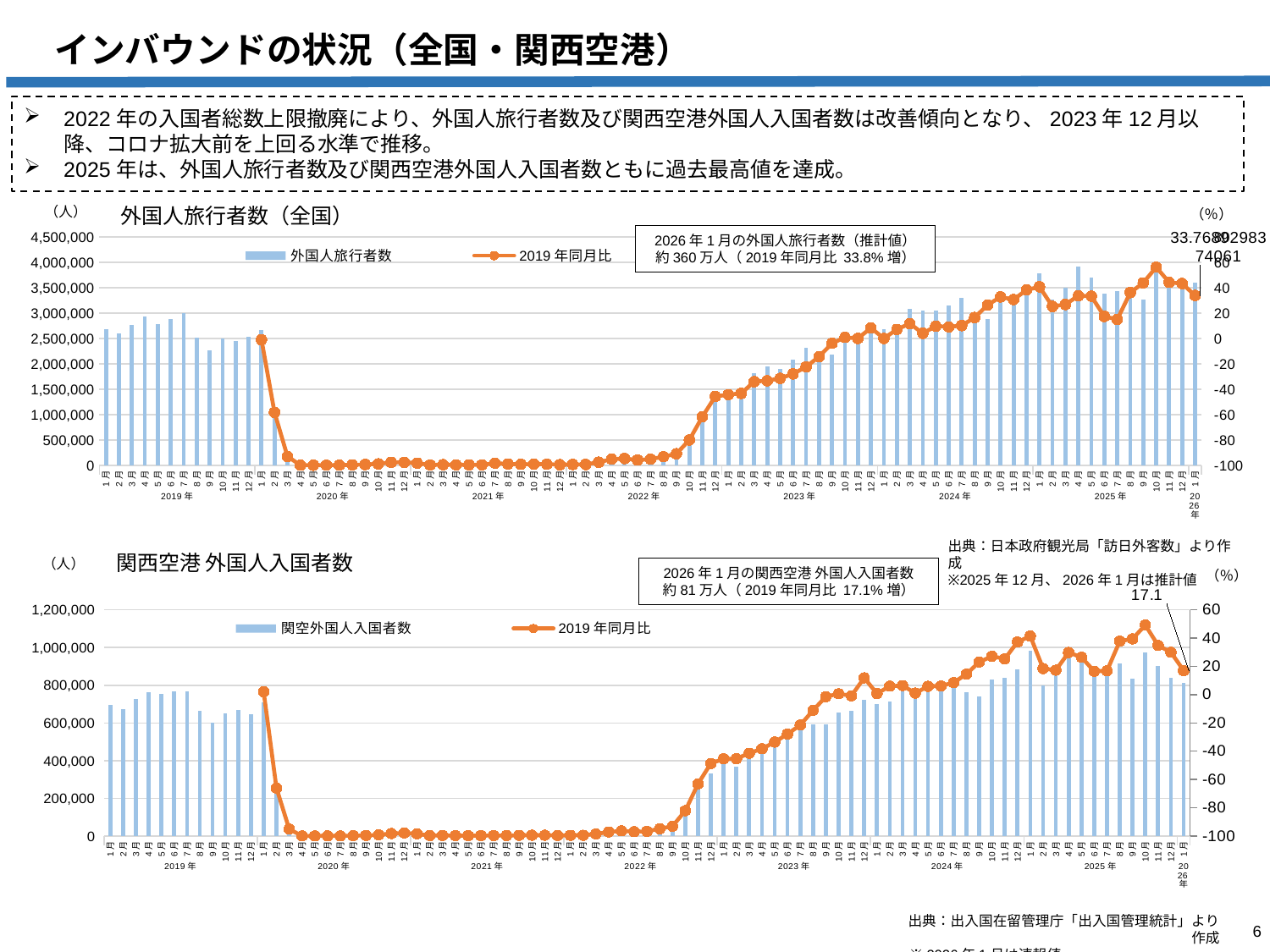

インバウンドの状況（全国・関西空港）

2022年の入国者総数上限撤廃により、外国人旅行者数及び関西空港外国人入国者数は改善傾向となり、2023年12月以降、コロナ拡大前を上回る水準で推移。
2025年は、外国人旅行者数及び関西空港外国人入国者数ともに過去最高値を達成。

外国人旅行者数（全国）
（人）
（％）

### Chart

| Category | 外国人旅行者数 | 2019年同月比 |
|---|---|---|
| 1月 | 2689339.0 | None |
| 2月 | 2604322.0 | None |
| 3月 | 2760136.0 | None |
| 4月 | 2926685.0 | None |
| 5月 | 2773091.0 | None |
| 6月 | 2880041.0 | None |
| 7月 | 2991189.0 | None |
| 8月 | 2520134.0 | None |
| 9月 | 2272883.0 | None |
| 10月 | 2496568.0 | None |
| 11月 | 2441274.0 | None |
| 12月 | 2526387.0 | None |
| 1月 | 2661022.0 | -1.052935312357428 |
| 2月 | 1085147.0 | -58.33284056272612 |
| 3月 | 193658.0 | -92.98375152528716 |
| 4月 | 2917.0 | -99.90033092047828 |
| 5月 | 1663.0 | -99.94003081759668 |
| 6月 | 2565.0 | -99.9109387678856 |
| 7月 | 3782.0 | -99.87356198488293 |
| 8月 | 8658.0 | -99.65644683973154 |
| 9月 | 13684.0 | -99.39794525279127 |
| 10月 | 27386.0 | -98.9030541126859 |
| 11月 | 56673.0 | -97.67854816788284 |
| 12月 | 58673.0 | -97.67759254619344 |
| 1月 | 46522.0 | -98.27013254929929 |
| 2月 | 7355.0 | -99.71758484549915 |
| 3月 | 12276.0 | -99.55523930704864 |
| 4月 | 10853.0 | -99.62917088788168 |
| 5月 | 10035.0 | -99.63812943751215 |
| 6月 | 9251.0 | -99.6787892950135 |
| 7月 | 51055.0 | -98.29315365896304 |
| 8月 | 25916.0 | -98.97164198411672 |
| 9月 | 17720.0 | -99.22037342001326 |
| 10月 | 22113.0 | -99.1142640617039 |
| 11月 | 20682.0 | -99.15281938856515 |
| 12月 | 12084.0 | -99.5216884824059 |
| 1月 | 17766.0 | -99.33939157540198 |
| 2月 | 16719.0 | -99.35802869230456 |
| 3月 | 66121.0 | -97.6044296368005 |
| 4月 | 139548.0 | -95.23187497117046 |
| 5月 | 147046.0 | -94.69739723651334 |
| 6月 | 120430.0 | -95.818462306613 |
| 7月 | 144578.0 | -95.16653745383525 |
| 8月 | 169902.0 | -93.25821563456546 |
| 9月 | 206641.0 | -90.9084189551332 |
| 10月 | 498646.0 | -80.0267407096462 |
| 11月 | 934599.0 | -61.71675117172427 |
| 12月 | 1370000.0 | -45.77236187488298 |
| 1月 | 1497300.0 | -44.32460913257867 |
| 2月 | 1475455.0 | -43.34590730332118 |
| 3月 | 1817616.0 | -34.14759272731489 |
| 4月 | 1949236.0 | -33.39782040089726 |
| 5月 | 1899176.0 | -31.514111870111726 |
| 6月 | 2073441.0 | -28.00654574014745 |
| 7月 | 2320694.0 | -22.415668150691914 |
| 8月 | 2157190.0 | -14.401773873928924 |
| 9月 | 2184442.0 | -3.8911373792667736 |
| 10月 | 2516623.0 | 0.803302774048209 |
| 11月 | 2440890.0 | -0.015729492060290173 |
| 12月 | 2734115.0 | 8.222334899601691 |
| 1月 | 2688478.0 | -0.03201530190132251 |
| 2月 | 2788224.0 | 7.061415600682253 |
| 3月 | 3081781.0 | 11.653230130689218 |
| 4月 | 3043003.0 | 3.9743942378493102 |
| 5月 | 3040294.0 | 9.635565511553711 |
| 6月 | 3140642.0 | 9.04851701763969 |
| 7月 | 3292602.0 | 10.076695253960889 |
| 8月 | 2933381.0 | 16.397818528697282 |
| 9月 | 2872487.0 | 26.380768389749942 |
| 10月 | 3312193.0 | 32.669849168939116 |
| 11月 | 3187000.0 | 30.54659165665141 |
| 12月 | 3489800.0 | 38.13402301389297 |
| 1月 | 3781629.0 | 40.61555646201538 |
| 2月 | 3258491.0 | 25.11859132626457 |
| 3月 | 3497755.0 | 26.72400925171803 |
| 4月 | 3909128.0 | 33.568457145200114 |
| 5月 | 3693587.0 | 33.193862011740684 |
| 6月 | 3377985.0 | 17.28947608731959 |
| 7月 | 3437118.0 | 14.908085045779451 |
| 8月 | 3428406.0 | 36.040623236700895 |
| 9月 | 3266228.0 | 43.70418538921712 |
| 10月 | 3896524.0 | 56.07522006210126 |
| 11月 | 3518195.0 | 44.11307374755968 |
| 12月 | 3617700.0 | 43.196588646157544 |
| 1月 | 3597500.0 | 33.768929837406134 |
2026年1月の外国人旅行者数（推計値）
約360万人（2019年同月比 33.8%増）
出典：日本政府観光局「訪日外客数」より作成
※2025年12月、2026年1月は推計値
関西空港 外国人入国者数
（人）
2026年1月の関西空港 外国人入国者数
約81万人（2019年同月比 17.1%増）
（％）

### Chart

| Category | 関空外国人入国者数 | 2019年同月比 |
|---|---|---|
| 1月 | 695094.0 | None |
| 2月 | 674836.0 | None |
| 3月 | 726300.0 | None |
| 4月 | 764217.0 | None |
| 5月 | 754239.0 | None |
| 6月 | 765872.0 | None |
| 7月 | 765789.0 | None |
| 8月 | 665852.0 | None |
| 9月 | 600014.0 | None |
| 10月 | 651663.0 | None |
| 11月 | 669164.0 | None |
| 12月 | 644999.0 | None |
| 1月 | 709555.0 | 2.0804380414735313 |
| 2月 | 228987.0 | -66.06775572139009 |
| 3月 | 35696.0 | -95.08522649043095 |
| 4月 | 393.0 | -99.94857481579184 |
| 5月 | 182.0 | -99.97586971768897 |
| 6月 | 577.0 | -99.9246610399649 |
| 7月 | 834.0 | -99.89109271613982 |
| 8月 | 1616.0 | -99.75730342478508 |
| 9月 | 2467.0 | -99.58884292699837 |
| 10月 | 5381.0 | -99.17426645367314 |
| 11月 | 11945.0 | -98.21493684657274 |
| 12月 | 13553.0 | -97.8987564321805 |
| 1月 | 10919.0 | -98.42913332585233 |
| 2月 | 1881.0 | -99.72126561120035 |
| 3月 | 3129.0 | -99.56918628665841 |
| 4月 | 2341.0 | -99.69367339381354 |
| 5月 | 2002.0 | -99.7345668945785 |
| 6月 | 2361.0 | -99.69172394342658 |
| 7月 | 2774.0 | -99.63775922610536 |
| 8月 | 2476.0 | -99.62814559391576 |
| 9月 | 3079.0 | -99.48684530694284 |
| 10月 | 3743.0 | -99.42562336667879 |
| 11月 | 3678.0 | -99.45035895535325 |
| 12月 | 2738.0 | -99.57550321783445 |
| 1月 | 3497.0 | -99.49690257720538 |
| 2月 | 3499.0 | -99.48150365422117 |
| 3月 | 10284.0 | -98.58405617513424 |
| 4月 | 21616.0 | -97.17148401566571 |
| 5月 | 27161.0 | -96.39888682499844 |
| 6月 | 23463.0 | -96.93643324210835 |
| 7月 | 25189.0 | -96.71071274202163 |
| 8月 | 34311.0 | -94.84705309888683 |
| 9月 | 41456.0 | -93.09082788068278 |
| 10月 | 116657.0 | -82.09856935256413 |
| 11月 | 247089.0 | -63.07497115804197 |
| 12月 | 331248.0 | -48.643641307971016 |
| 1月 | 379297.0 | -45.432272469622816 |
| 2月 | 369193.0 | -45.29144858899051 |
| 3月 | 425326.0 | -41.439350130799944 |
| 4月 | 471893.0 | -38.25143905461407 |
| 5月 | 501210.0 | -33.54758902682041 |
| 6月 | 552492.0 | -27.861052499634408 |
| 7月 | 601249.0 | -21.486336314572295 |
| 8月 | 591857.0 | -11.112829878111052 |
| 9月 | 591666.0 | -1.3913008696463725 |
| 10月 | 655571.0 | 0.5996964688803841 |
| 11月 | 663794.0 | -0.8024938580079022 |
| 12月 | 721677.0 | 11.888080446636362 |
| 1月 | 700407.0 | 0.7643570509887843 |
| 2月 | 715170.0 | 5.976859562916026 |
| 3月 | 772640.0 | 6.380283629354255 |
| 4月 | 772860.0 | 1.1309614939212231 |
| 5月 | 798812.0 | 5.909665238737327 |
| 6月 | 812689.0 | 6.1129013725531145 |
| 7月 | 831035.0 | 8.520101490097144 |
| 8月 | 762632.0 | 14.53476147852677 |
| 9月 | 738390.0 | 23.062128550333828 |
| 10月 | 828746.0 | 27.17401478985304 |
| 11月 | 838503.0 | 25.30605352350097 |
| 12月 | 885400.0 | 37.2715306535359 |
| 1月 | 983020.0 | 41.422598957838794 |
| 2月 | 799577.0 | 18.484639230864985 |
| 3月 | 852190.0 | 17.33305796502822 |
| 4月 | 992202.0 | 29.832495220598343 |
| 5月 | 953905.0 | 26.472510702840868 |
| 6月 | 892935.0 | 16.590631332650887 |
| 7月 | 894518.0 | 16.809982906518627 |
| 8月 | 917667.0 | 37.818464163207445 |
| 9月 | 836528.0 | 39.4180802447943 |
| 10月 | 972842.0 | 49.28605736400562 |
| 11月 | 902171.0 | 34.82061198749484 |
| 12月 | 838638.0 | 30.021596932708427 |
| 1月 | 813797.0 | 17.077258615381517 |
出典：出入国在留管理庁「出入国管理統計」より作成
　※2026年1月は速報値
6